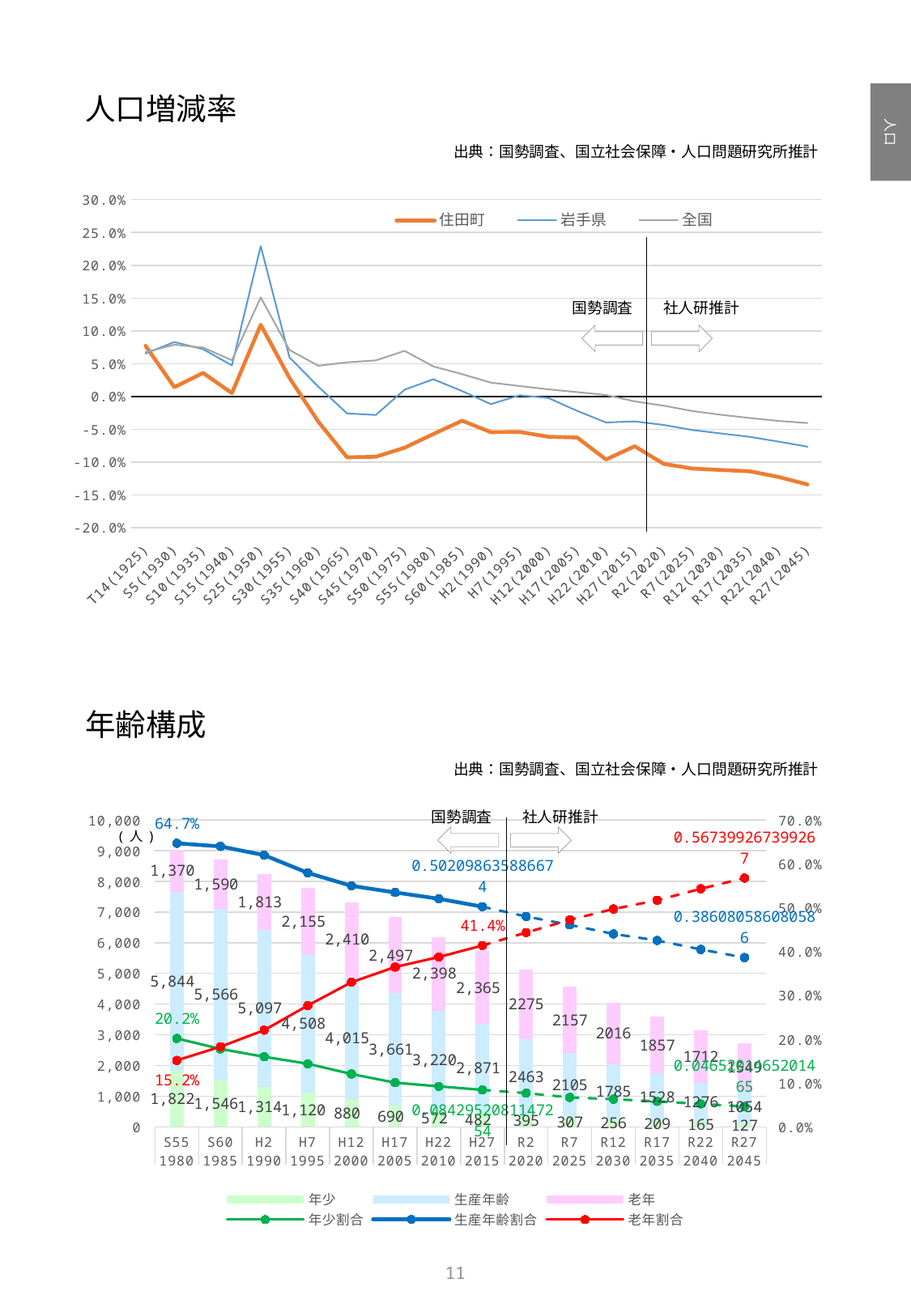

人口
# 人口増減率
出典：国勢調査、国立社会保障・人口問題研究所推計

### Chart

| Category | 住田町 | 岩手県 | 全国 |
|---|---|---|---|
| T14(1925) | 0.07722733115791555 | 0.0655722969936372 | 0.06743322241551046 |
| S5(1930) | 0.014228015421332844 | 0.08300591353453557 | 0.07889912523300956 |
| S10(1935) | 0.03584034754276405 | 0.07208658588951711 | 0.07454061485332701 |
| S15(1940) | 0.005067715159458279 | 0.047375469715928806 | 0.055172478621785946 |
| S25(1950) | 0.10927584108493436 | 0.2291353882689238 | 0.1509600996487571 |
| S30(1955) | 0.02829153605015674 | 0.05967723252208315 | 0.07098266648646655 |
| S35(1960) | -0.0382592790183675 | 0.015009491295966567 | 0.04690484855588567 |
| S40(1965) | -0.09271733100879626 | -0.025818820214053406 | 0.05204061016001814 |
| S45(1970) | -0.09188575421434186 | -0.028158523950512996 | 0.05499527729991241 |
| S50(1975) | -0.07809945176493219 | 0.010339926920488296 | 0.06950231801560808 |
| S55(1980) | -0.05727699530516432 | 0.02624492715235612 | 0.04574566134716009 |
| S60(1985) | -0.03696325807879593 | 0.008217018173225489 | 0.03407238601858138 |
| H2(1990) | -0.054470236727189154 | -0.011637047985820421 | 0.02116701195267966 |
| H7(1995) | -0.05408361691784152 | 0.0018187233225682603 | 0.015848721823004876 |
| H12(2000) | -0.061415906462803545 | -0.0023423658247064996 | 0.010795527150595851 |
| H17(2005) | -0.06255989048596851 | -0.021988024121227526 | 0.006634984492480385 |
| H22(2010) | -0.09608644859813084 | -0.039633483774126545 | 0.002264714275783339 |
| H27(2015) | -0.07592891760904685 | -0.038005573820036435 | -0.00751699910208982 |
| R2(2020) | -0.10262237762237762 | -0.043294982627302095 | -0.013925855077643061 |
| R7(2025) | -0.10987726475745178 | -0.05109974399482435 | -0.022188250594403304 |
| R12(2030) | -0.1120595316261764 | -0.05638331390674203 | -0.027899865569214703 |
| R17(2035) | -0.11412373675129406 | -0.06155047571434697 | -0.0328179344244039 |
| R22(2040) | -0.12270450751252086 | -0.06890916744193733 | -0.03729650624518197 |
| R27(2045) | -0.13415794481446242 | -0.07649918353539614 | -0.040546597456124454 |
国勢調査　　社人研推計

年齢構成
出典：国勢調査、国立社会保障・人口問題研究所推計

### Chart

| Category | 年少 | 生産年齢 | 老年 | 推計年少 | 推計生産年齢 | 推計老年 | 年少割合 | 生産年齢割合 | 老年割合 | 推計年少割合 | 推計生産年齢割合 | 推計老年割合 |
|---|---|---|---|---|---|---|---|---|---|---|---|---|
| S55 | 1822.0 | 5844.0 | 1370.0 | None | None | None | 0.20163789287295264 | 0.646746347941567 | 0.15161575918548031 | None | None | None |
| S60 | 1546.0 | 5566.0 | 1590.0 | None | None | None | 0.17766030797517812 | 0.6396230751551367 | 0.18271661686968513 | None | None | None |
| H2 | 1314.0 | 5097.0 | 1813.0 | None | None | None | 0.15977626459143968 | 0.6197714007782101 | 0.2204523346303502 | None | None | None |
| H7 | 1120.0 | 4508.0 | 2155.0 | None | None | None | 0.14390337915970705 | 0.5792111011178209 | 0.27688551972247205 | None | None | None |
| H12 | 880.0 | 4015.0 | 2410.0 | None | None | None | 0.12046543463381246 | 0.5496235455167693 | 0.32991101984941823 | None | None | None |
| H17 | 690.0 | 3661.0 | 2497.0 | None | None | None | 0.10075934579439252 | 0.5346086448598131 | 0.3646320093457944 | None | None | None |
| H22 | 572.0 | 3220.0 | 2398.0 | None | None | None | 0.09240710823909531 | 0.5201938610662359 | 0.3873990306946688 | None | None | None |
| H27 | 482.0 | 2871.0 | 2365.0 | None | None | None | 0.08429520811472543 | 0.5020986358866737 | 0.4136061559986009 | 0.08429520811472543 | 0.5020986358866737 | 0.4136061559986009 |
| R2 | None | None | None | 395.0 | 2463.0 | 2275.0 | None | None | None | 0.07695304889927918 | 0.4798363530099357 | 0.4432105980907851 |
| R7 | None | None | None | 307.0 | 2105.0 | 2157.0 | None | None | None | 0.06719194572116437 | 0.46071350404902606 | 0.47209455022980956 |
| R12 | None | None | None | 256.0 | 1785.0 | 2016.0 | None | None | None | 0.06310081340892285 | 0.4399802809958097 | 0.4969189055952674 |
| R17 | None | None | None | 209.0 | 1528.0 | 1857.0 | None | None | None | 0.05815247634947134 | 0.4251530328324986 | 0.5166944908180301 |
| R22 | None | None | None | 165.0 | 1276.0 | 1712.0 | None | None | None | 0.05233111322549953 | 0.4046939422771963 | 0.5429749444973041 |
| R27 | None | None | None | 127.0 | 1054.0 | 1549.0 | None | None | None | 0.04652014652014652 | 0.3860805860805861 | 0.5673992673992674 |
国勢調査　　社人研推計

11